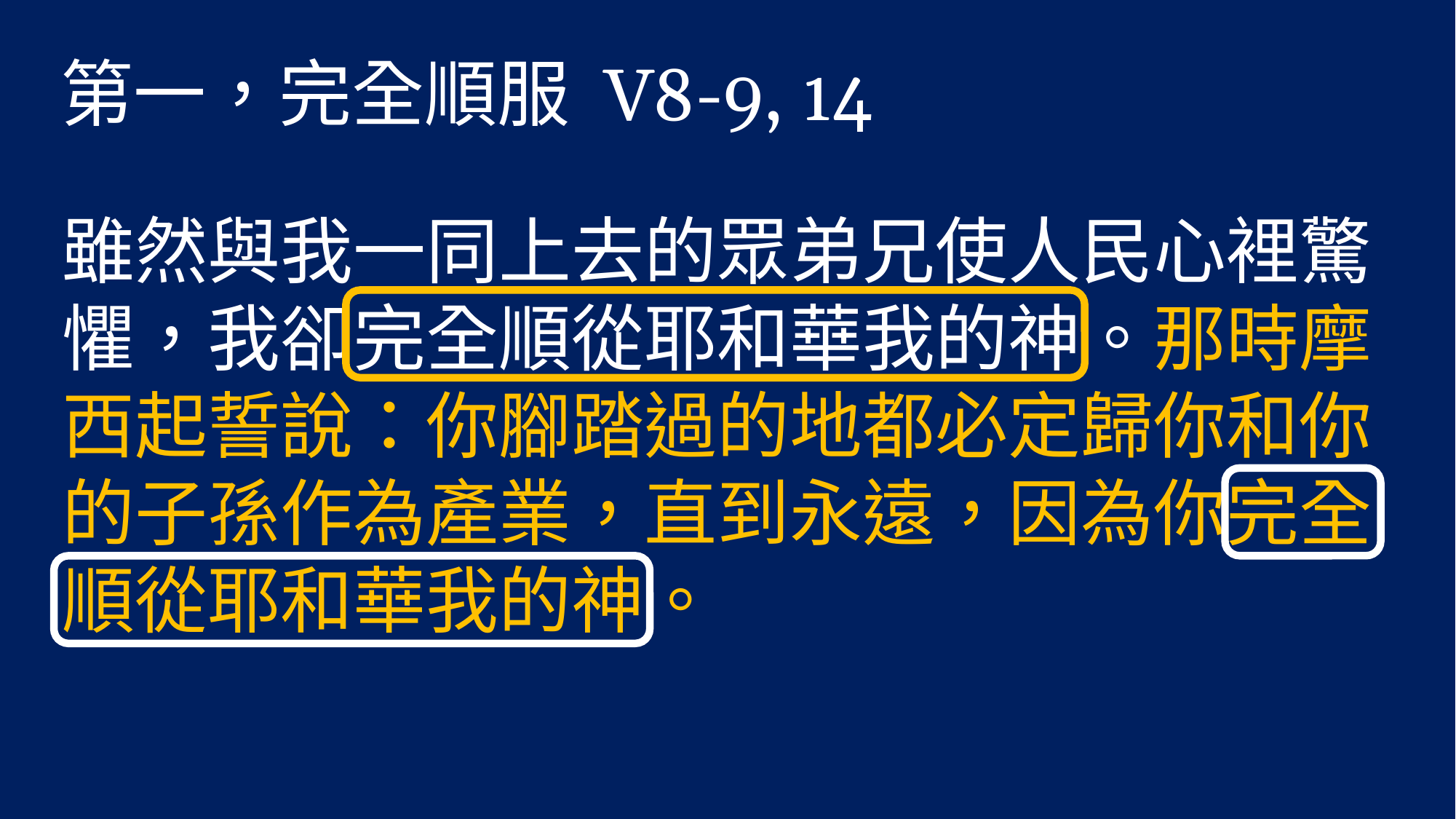

第一，完全順服 V8-9, 14
雖然與我一同上去的眾弟兄使人民心裡驚懼，我卻完全順從耶和華我的神。那時摩西起誓說：你腳踏過的地都必定歸你和你的子孫作為產業，直到永遠，因為你完全順從耶和華我的神。